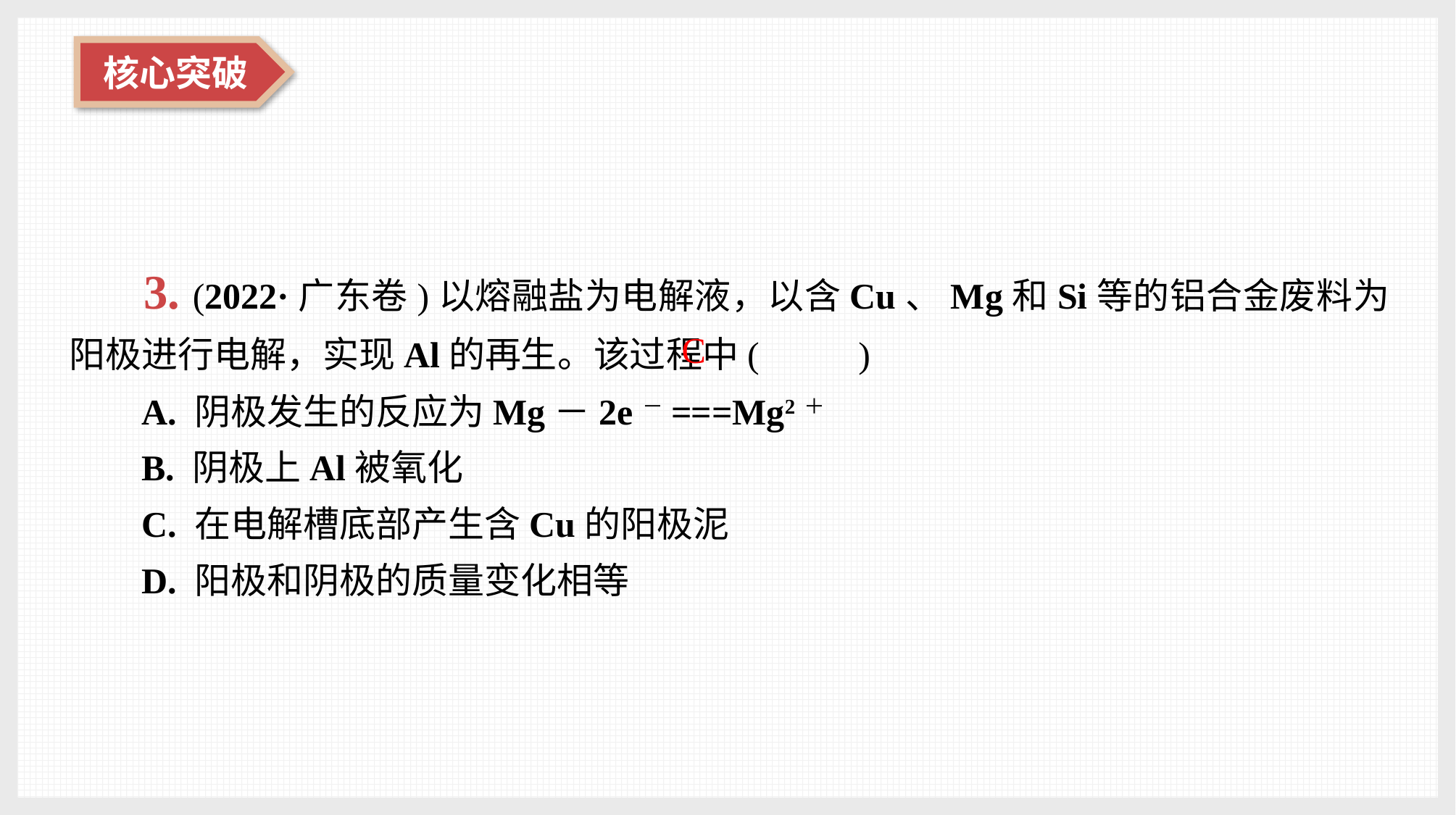

3. (2022·广东卷)以熔融盐为电解液，以含Cu、Mg和Si等的铝合金废料为阳极进行电解，实现Al的再生。该过程中( 　　)
A. 阴极发生的反应为Mg－2e－===Mg2＋
B. 阴极上Al被氧化
C. 在电解槽底部产生含Cu的阳极泥
D. 阳极和阴极的质量变化相等
C